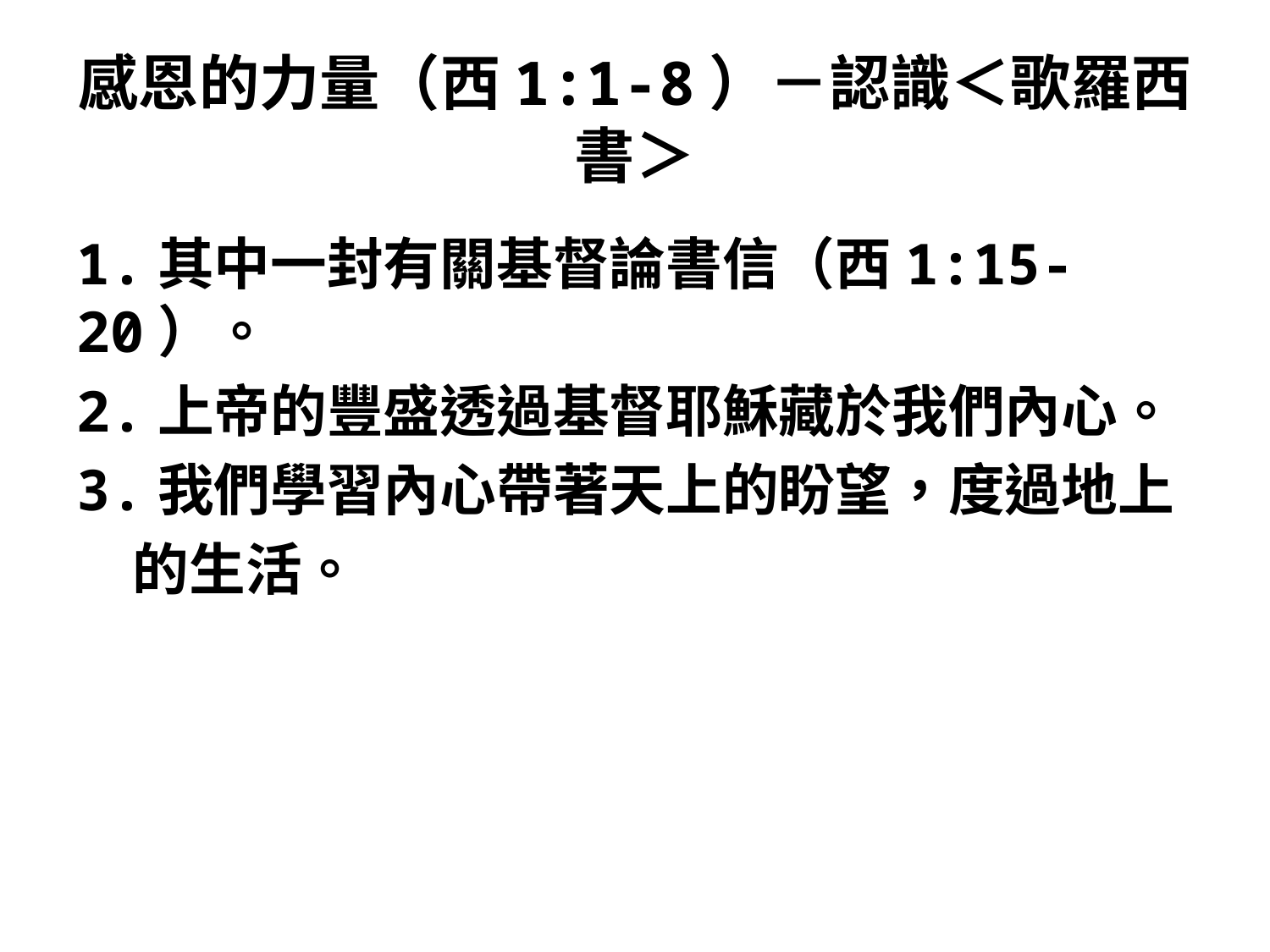

# 感恩的力量（西1:1-8）－認識＜歌羅西書＞
1.其中一封有關基督論書信（西1:15-20）。
2.上帝的豐盛透過基督耶穌藏於我們內心。
3.我們學習內心帶著天上的盼望，度過地上
　的生活。